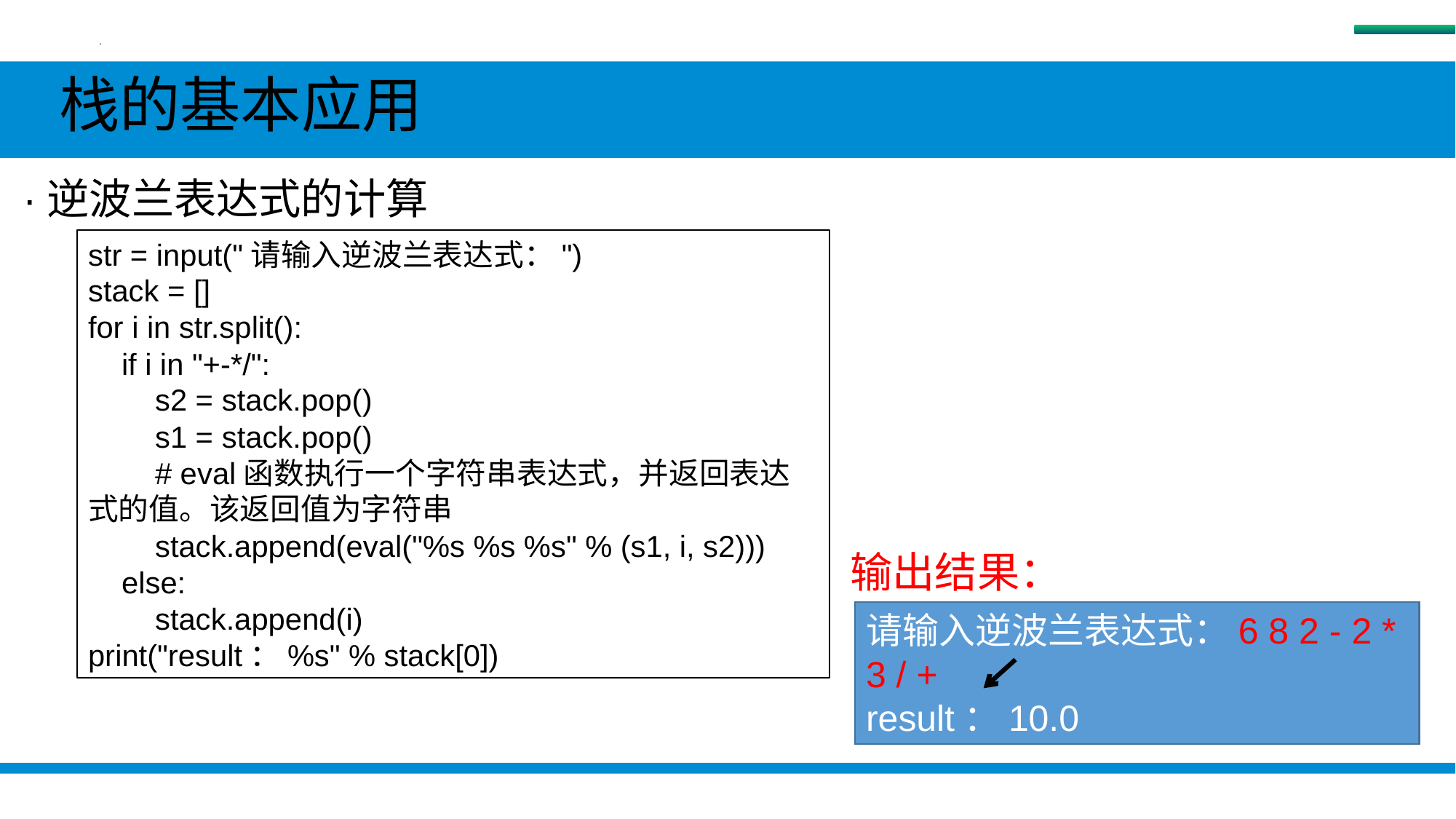

栈

  栈的基本应用
 ·逆波兰表达式的计算
str = input("请输入逆波兰表达式：")
stack = []
for i in str.split():
    if i in "+-*/":
        s2 = stack.pop()
        s1 = stack.pop()
        # eval函数执行一个字符串表达式，并返回表达式的值。该返回值为字符串
        stack.append(eval("%s %s %s" % (s1, i, s2)))
    else:
        stack.append(i)
print("result：%s" % stack[0])
输出结果：
请输入逆波兰表达式：6 8 2 - 2 * 3 / +
result：10.0
#